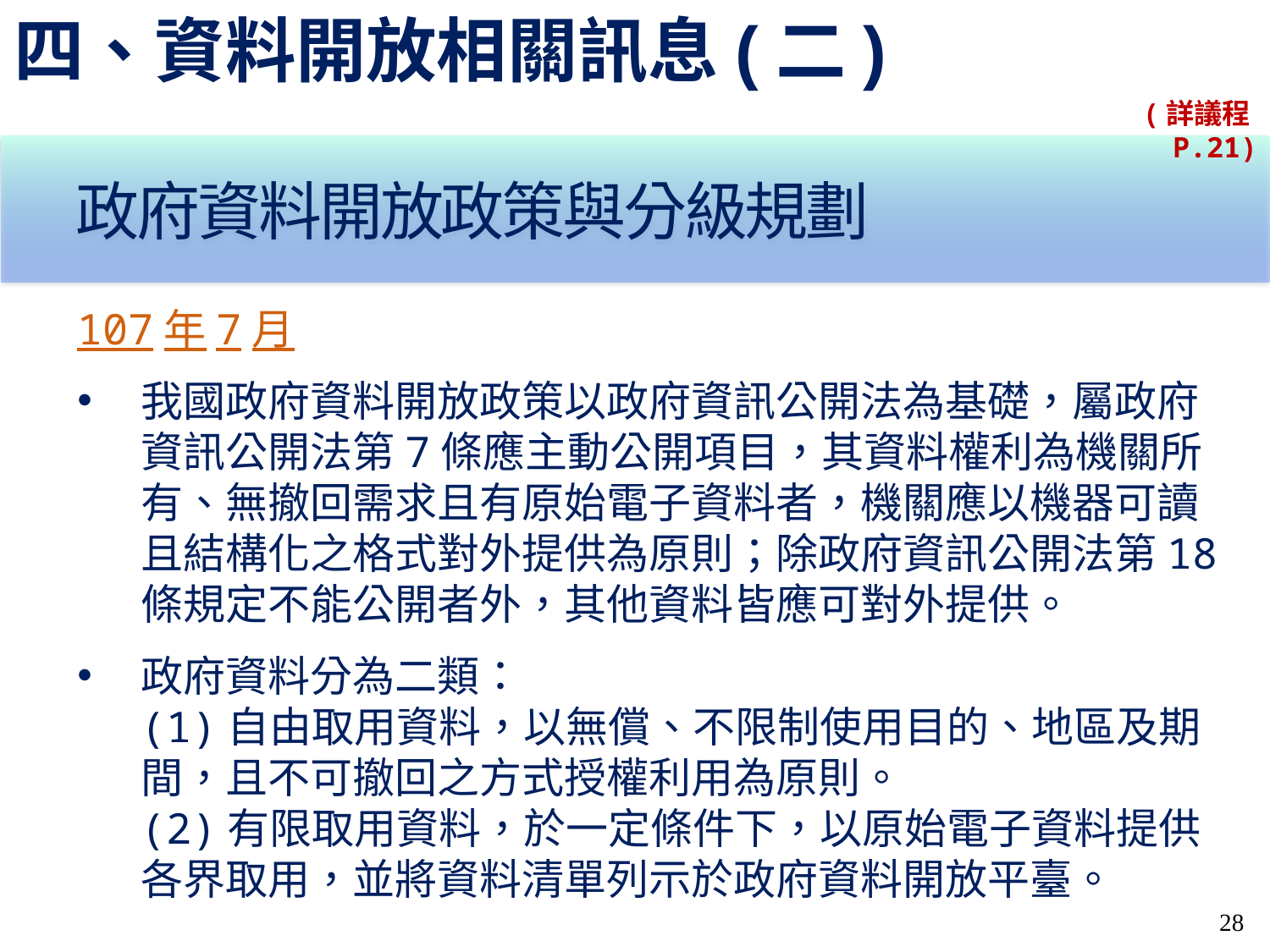

四、資料開放相關訊息(二)
(詳議程P.21)
政府資料開放政策與分級規劃
107年7月
我國政府資料開放政策以政府資訊公開法為基礎，屬政府資訊公開法第7條應主動公開項目，其資料權利為機關所有、無撤回需求且有原始電子資料者，機關應以機器可讀且結構化之格式對外提供為原則；除政府資訊公開法第18條規定不能公開者外，其他資料皆應可對外提供。
政府資料分為二類：
(1)自由取用資料，以無償、不限制使用目的、地區及期間，且不可撤回之方式授權利用為原則。
(2)有限取用資料，於一定條件下，以原始電子資料提供各界取用，並將資料清單列示於政府資料開放平臺。
28